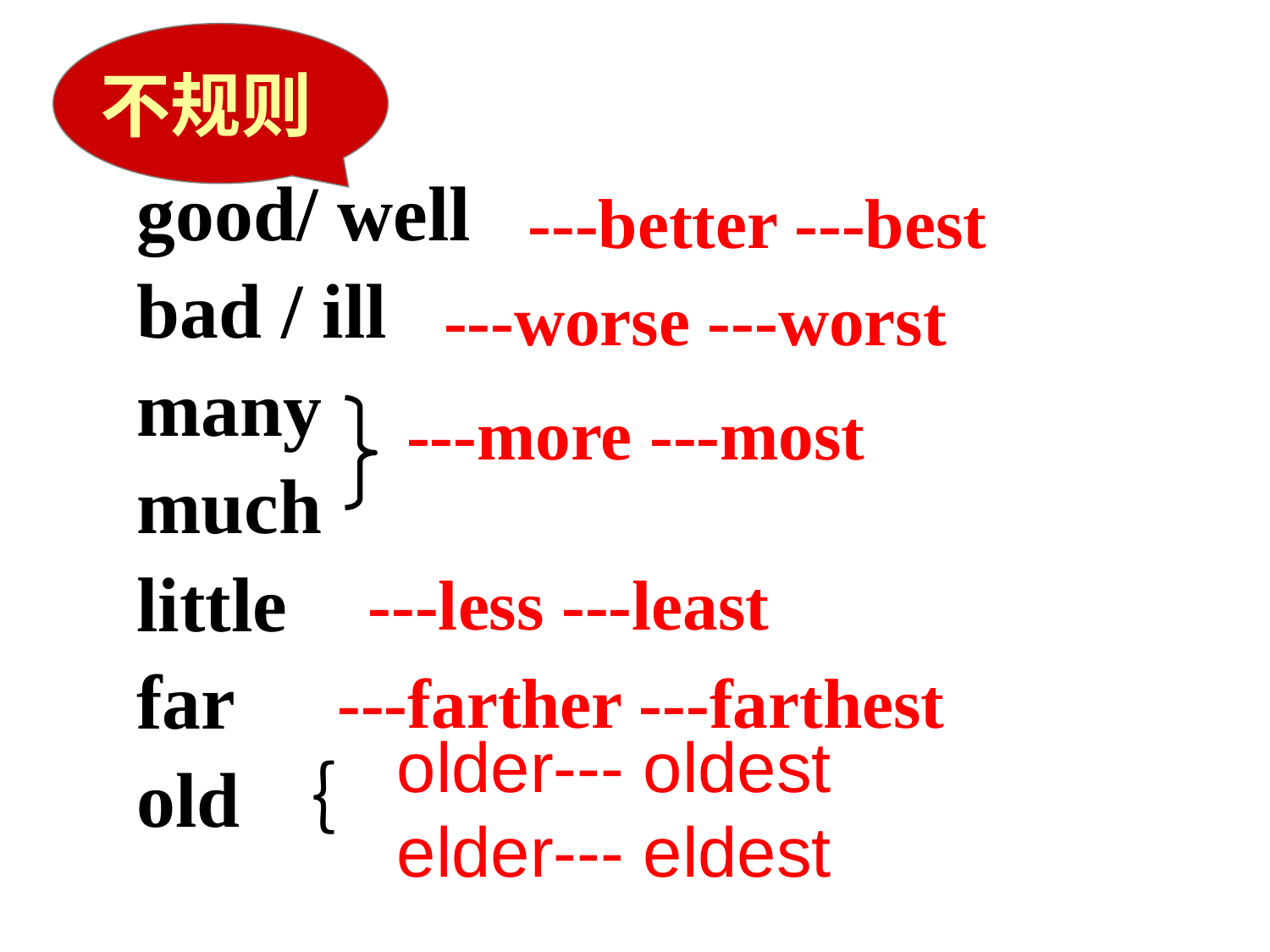

不规则
good/ well
bad / ill
many
much
little
far
old｛
---better ---best
---worse ---worst
 ---more ---most

---less ---least
---farther ---farthest
  older--- oldest
  elder--- eldest